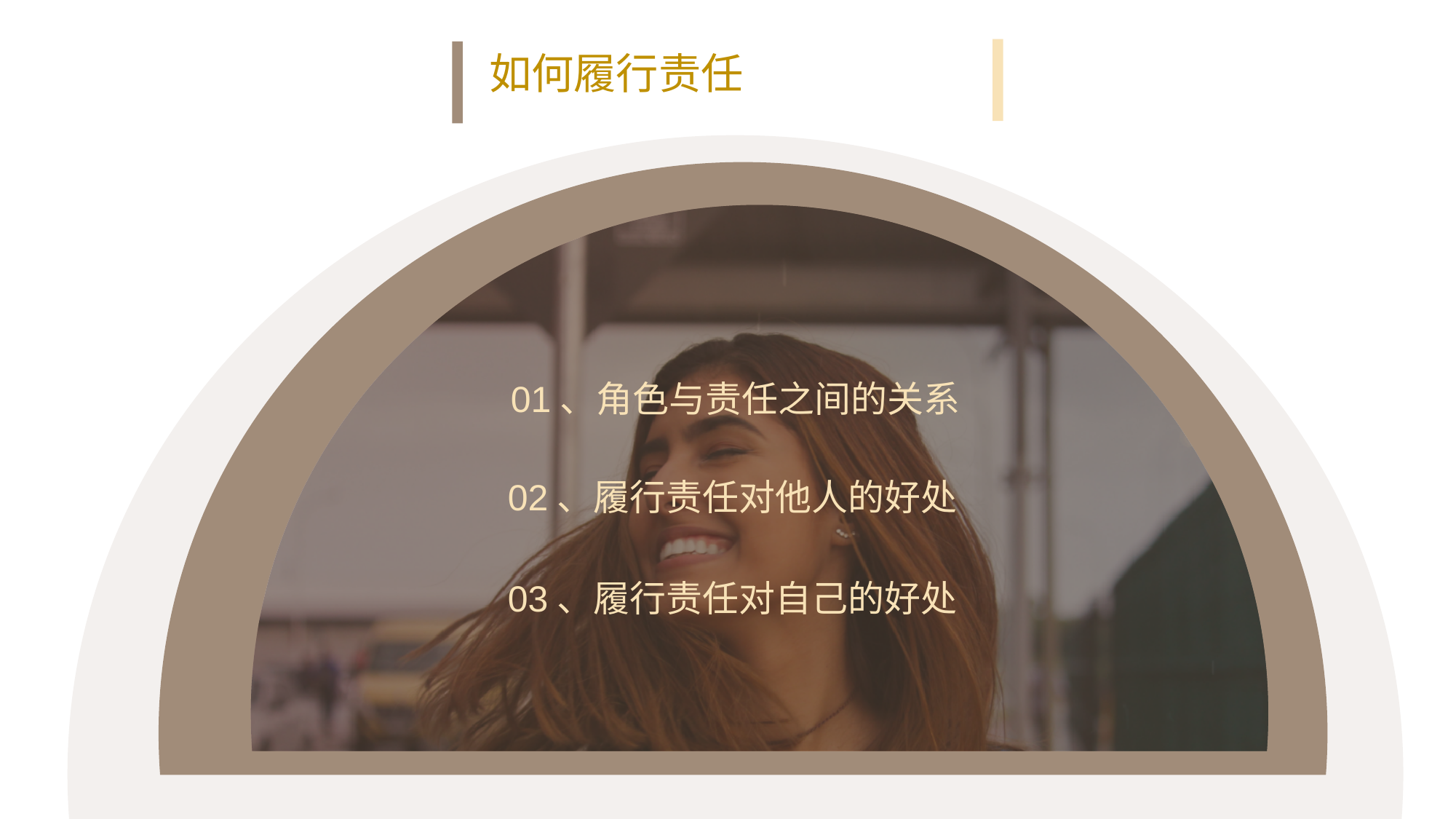

如何履行责任

01、角色与责任之间的关系
02、履行责任对他人的好处
03、履行责任对自己的好处